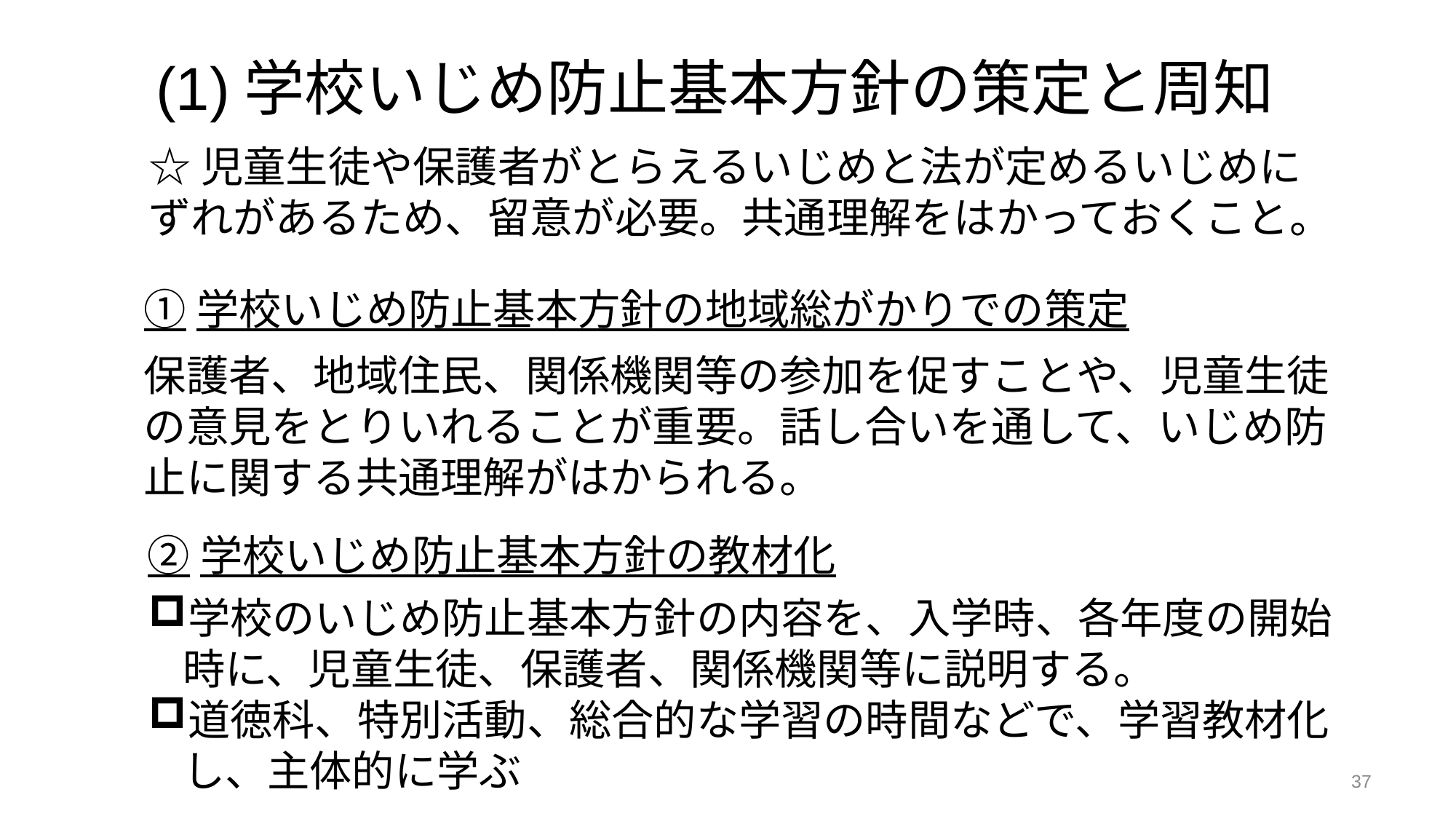

(1)学校いじめ防止基本方針の策定と周知
☆児童生徒や保護者がとらえるいじめと法が定めるいじめにずれがあるため、留意が必要。共通理解をはかっておくこと。
①学校いじめ防止基本方針の地域総がかりでの策定
保護者、地域住民、関係機関等の参加を促すことや、児童生徒の意見をとりいれることが重要。話し合いを通して、いじめ防止に関する共通理解がはかられる。
②学校いじめ防止基本方針の教材化
学校のいじめ防止基本方針の内容を、入学時、各年度の開始時に、児童生徒、保護者、関係機関等に説明する。
道徳科、特別活動、総合的な学習の時間などで、学習教材化し、主体的に学ぶ
37